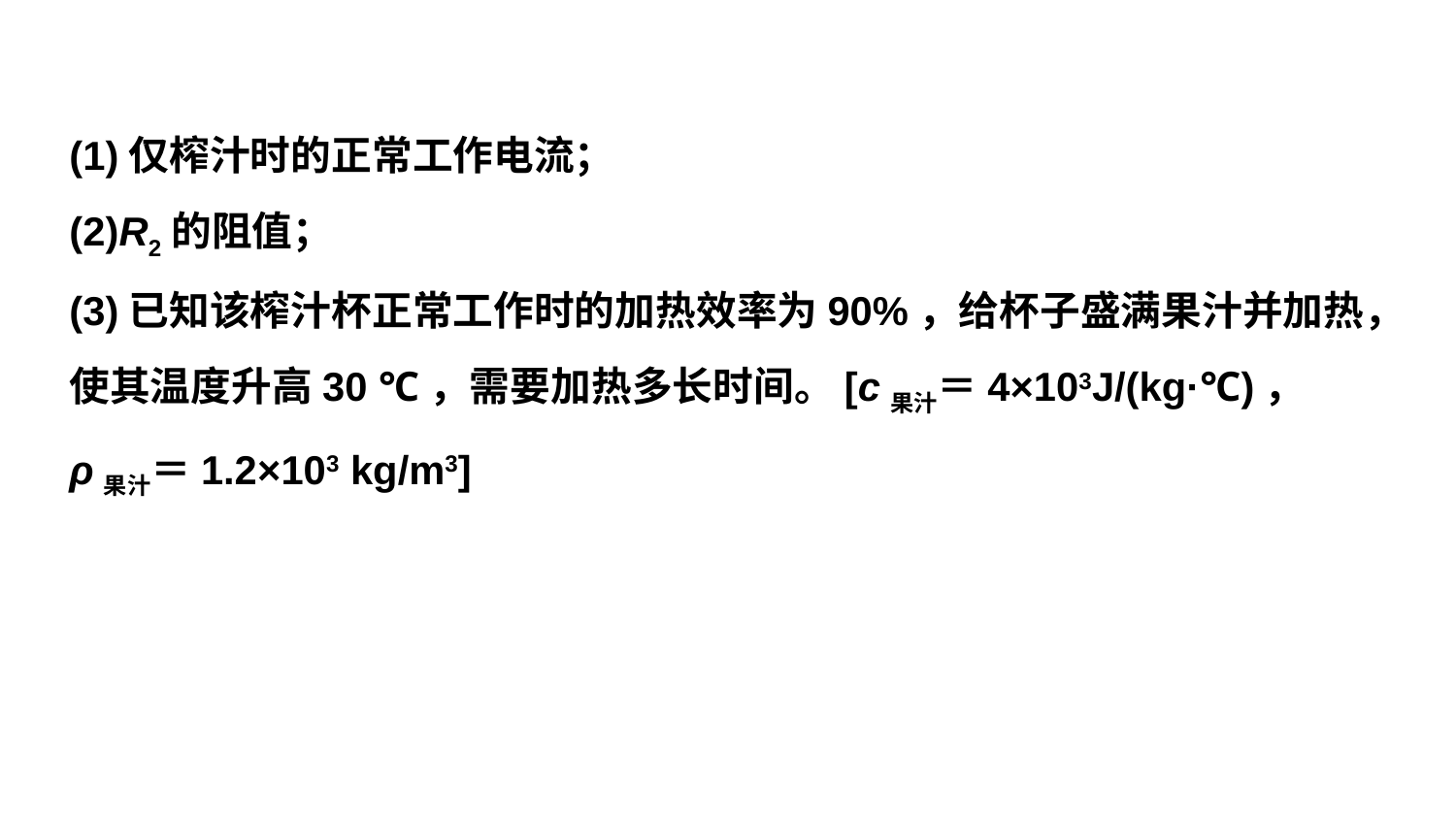

(1)仅榨汁时的正常工作电流；
(2)R2的阻值；
(3)已知该榨汁杯正常工作时的加热效率为90%，给杯子盛满果汁并加热，
使其温度升高30 ℃，需要加热多长时间。[c果汁＝4×103J/(kg·℃)，
ρ果汁＝1.2×103 kg/m3]